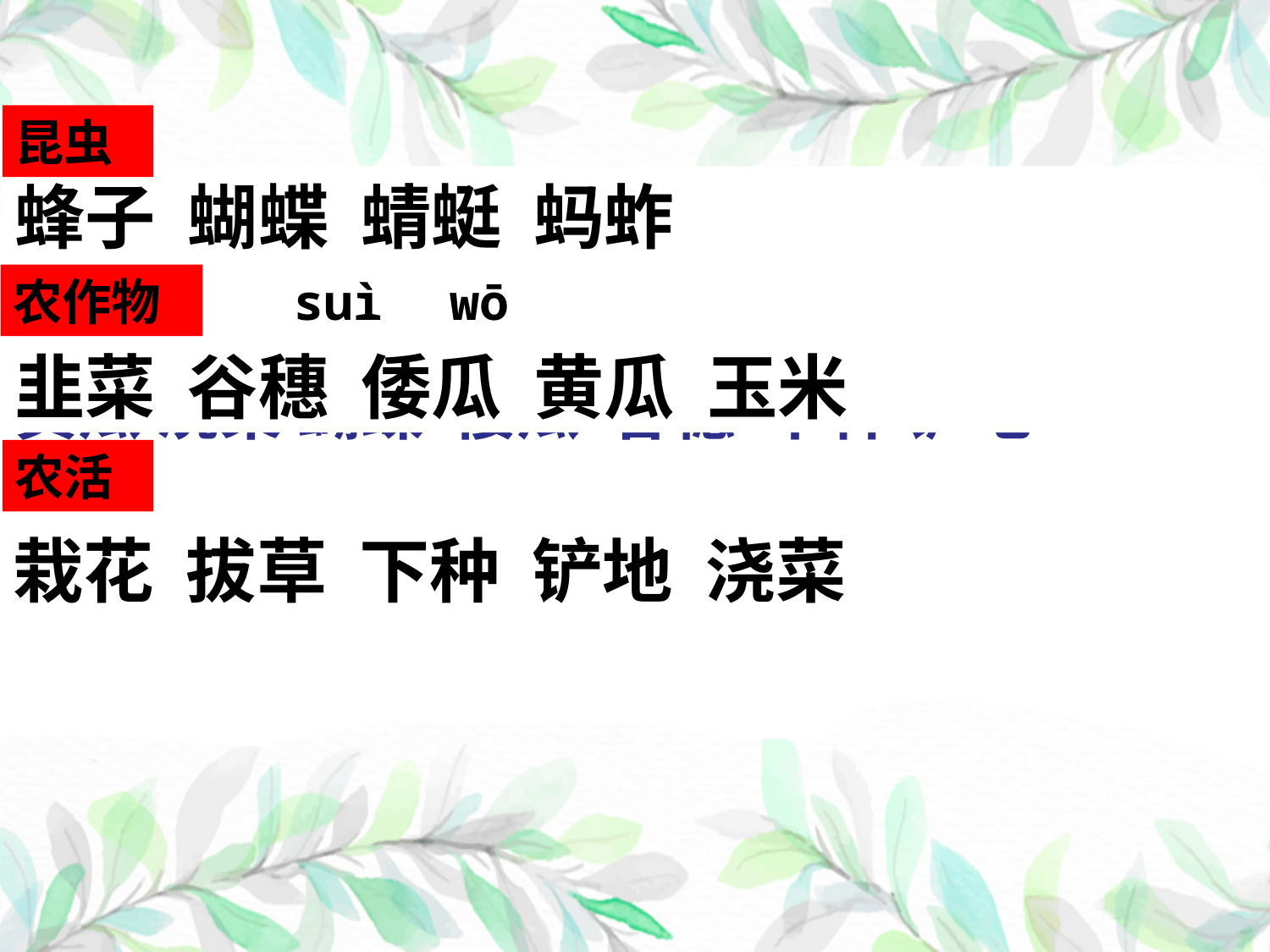

昆虫
蜂子  蝴蝶  蜻蜓  蚂蚱

蜂子 韭菜 栽花  拔草  蜻蜓  蚂蚱 玉米

黄瓜 浇菜 蝴蝶  倭瓜  谷穗  下种 铲地
农作物
suì
wō
jiǔ
韭菜  谷穗  倭瓜  黄瓜  玉米

栽花  拔草  下种  铲地  浇菜
农活